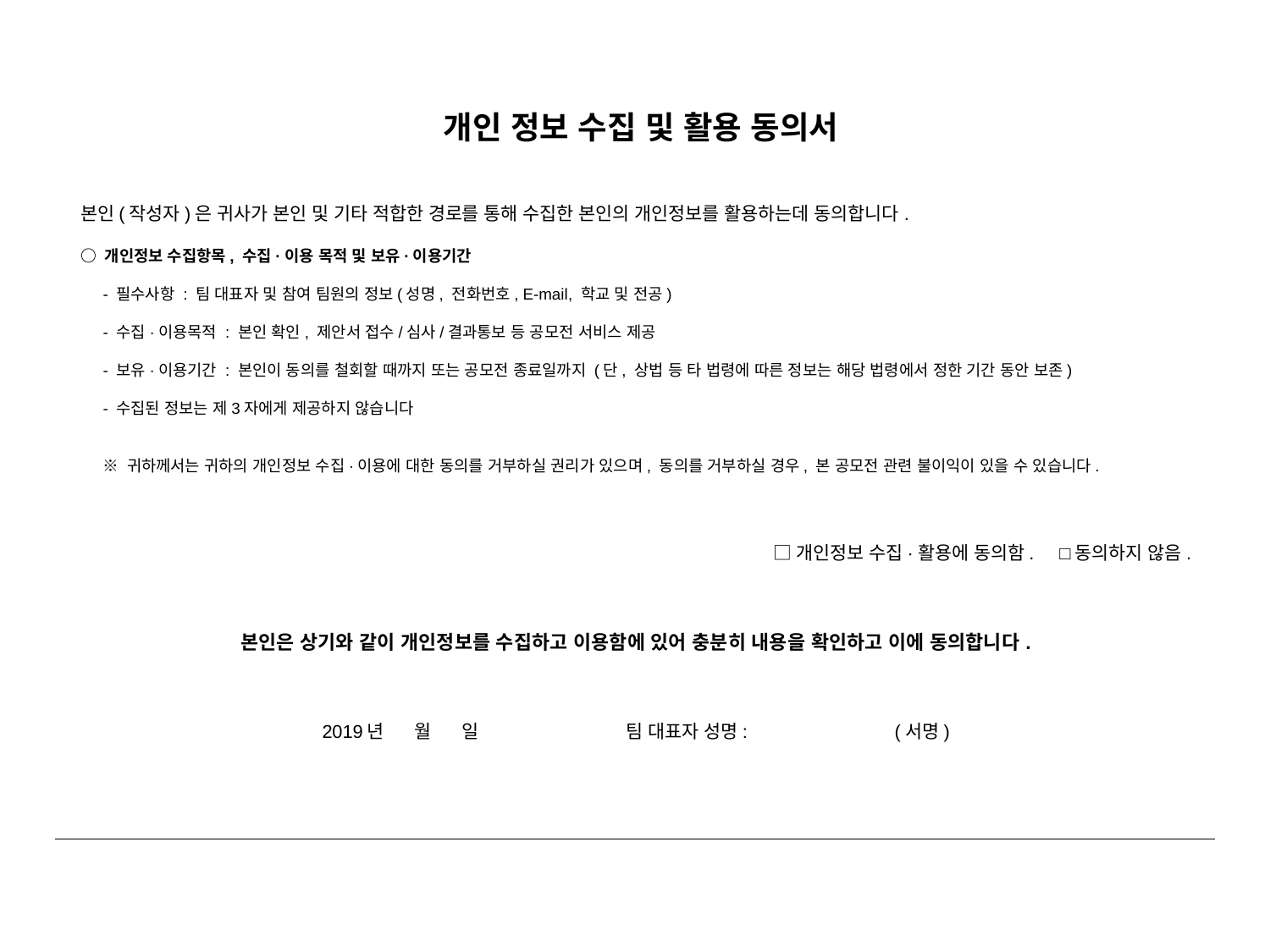

개인 정보 수집 및 활용 동의서
본인(작성자)은 귀사가 본인 및 기타 적합한 경로를 통해 수집한 본인의 개인정보를 활용하는데 동의합니다.

○ 개인정보 수집항목, 수집·이용 목적 및 보유·이용기간

     - 필수사항 : 팀 대표자 및 참여 팀원의 정보(성명, 전화번호, E-mail, 학교 및 전공)

     - 수집·이용목적 : 본인 확인, 제안서 접수/심사/결과통보 등 공모전 서비스 제공

     - 보유·이용기간 : 본인이 동의를 철회할 때까지 또는 공모전 종료일까지 (단, 상법 등 타 법령에 따른 정보는 해당 법령에서 정한 기간 동안 보존)

     - 수집된 정보는 제3자에게 제공하지 않습니다

     ※ 귀하께서는 귀하의 개인정보 수집·이용에 대한 동의를 거부하실 권리가 있으며, 동의를 거부하실 경우, 본 공모전 관련 불이익이 있을 수 있습니다.

□개인정보 수집·활용에 동의함.     □동의하지 않음.

본인은 상기와 같이 개인정보를 수집하고 이용함에 있어 충분히 내용을 확인하고 이에 동의합니다.

2019년      월      일                             팀 대표자 성명:                             (서명)